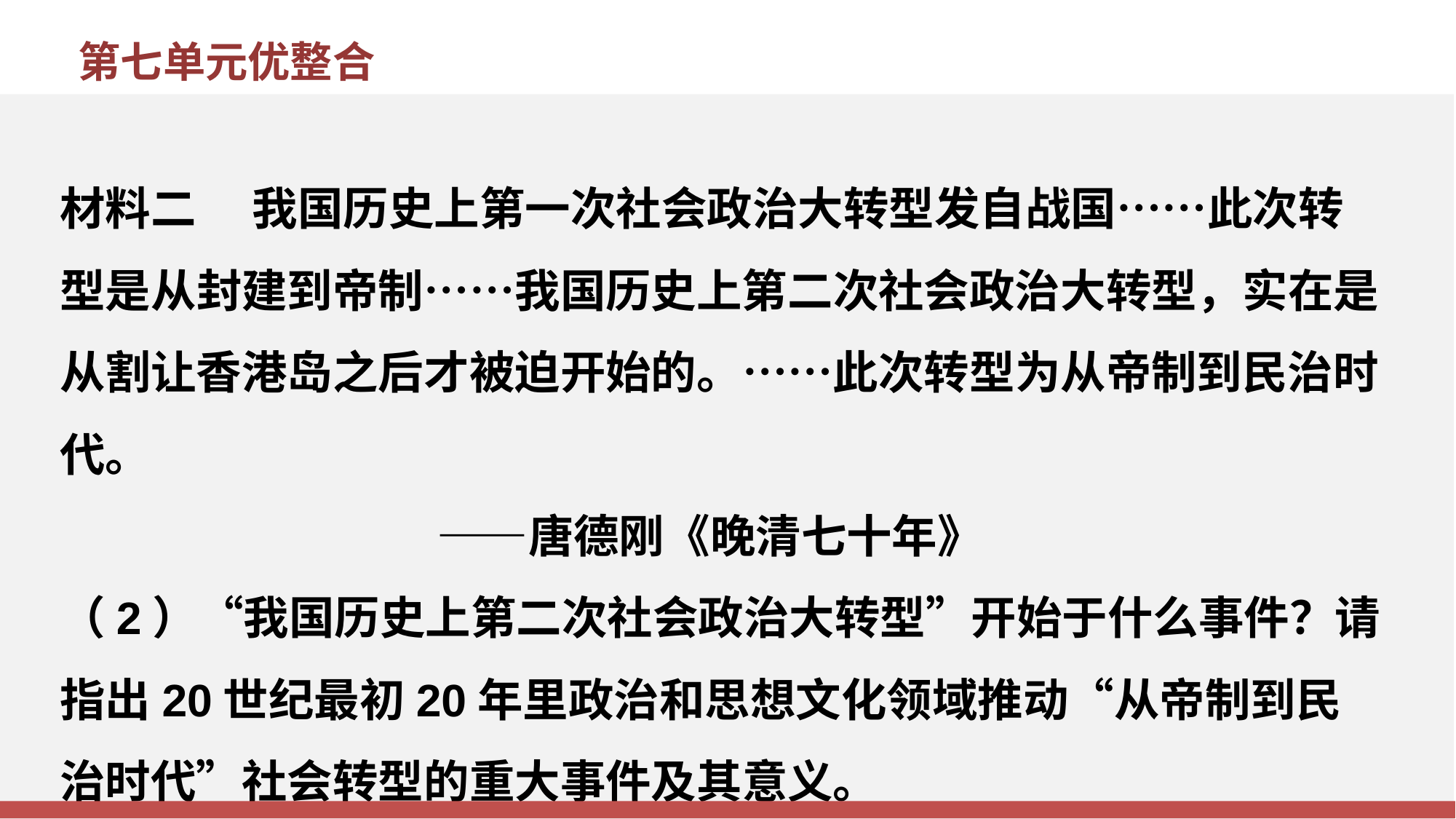

第七单元优整合

材料二  我国历史上第一次社会政治大转型发自战国……此次转型是从封建到帝制……我国历史上第二次社会政治大转型，实在是从割让香港岛之后才被迫开始的。……此次转型为从帝制到民治时代。
                                 ——唐德刚《晚清七十年》
（2）“我国历史上第二次社会政治大转型”开始于什么事件？请指出20世纪最初20年里政治和思想文化领域推动“从帝制到民治时代”社会转型的重大事件及其意义。